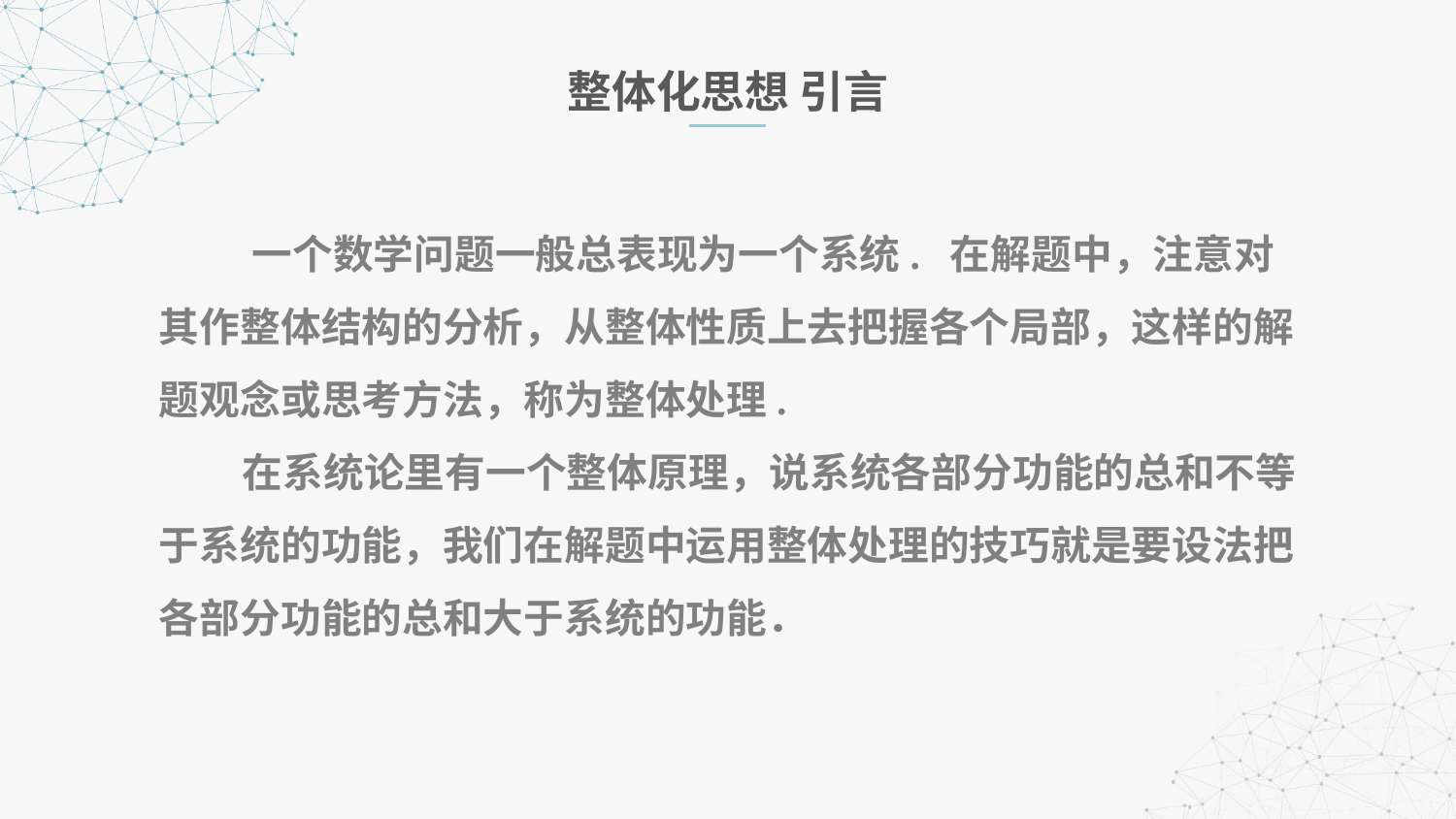

整体化思想 引言
         一个数学问题一般总表现为一个系统.  在解题中，注意对其作整体结构的分析，从整体性质上去把握各个局部，这样的解题观念或思考方法，称为整体处理.
        在系统论里有一个整体原理，说系统各部分功能的总和不等于系统的功能，我们在解题中运用整体处理的技巧就是要设法把各部分功能的总和大于系统的功能．